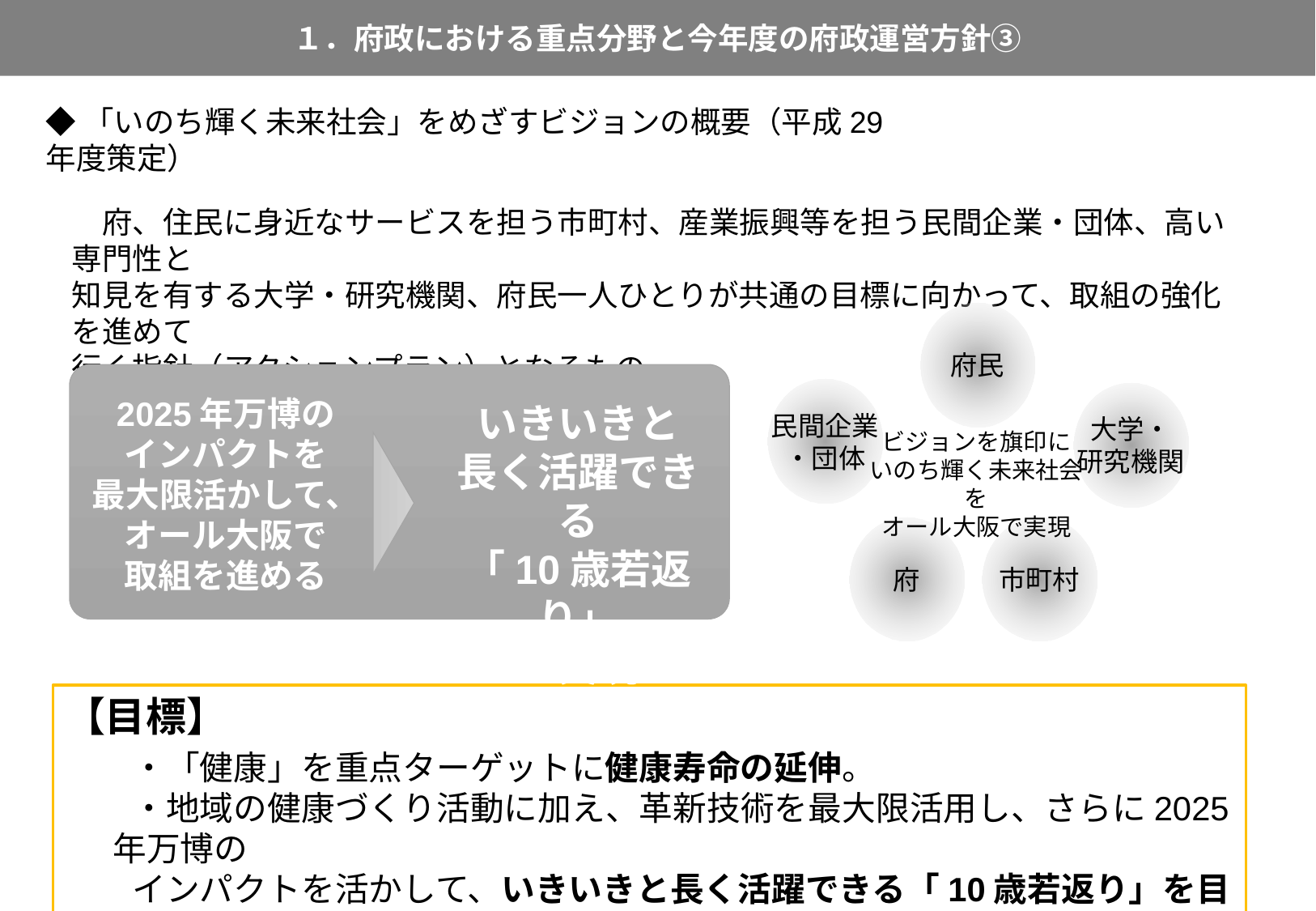

１．府政における重点分野と今年度の府政運営方針③
5
◆「いのち輝く未来社会」をめざすビジョンの概要（平成29年度策定）
　府、住民に身近なサービスを担う市町村、産業振興等を担う民間企業・団体、高い専門性と
知見を有する大学・研究機関、府民一人ひとりが共通の目標に向かって、取組の強化を進めて
行く指針（アクションプラン）となるもの。
府民
民間企業
・団体
大学・
研究機関
ビジョンを旗印に
いのち輝く未来社会を
オール大阪で実現
府
市町村

2025年万博の
インパクトを
最大限活かして、
オール大阪で
取組を進める
いきいきと
長く活躍できる
「10歳若返り」
を実現

【目標】

　　・「健康」を重点ターゲットに健康寿命の延伸。
　　・地域の健康づくり活動に加え、革新技術を最大限活用し、さらに2025年万博の
　　インパクトを活かして、いきいきと長く活躍できる「10歳若返り」を目標に掲げる。